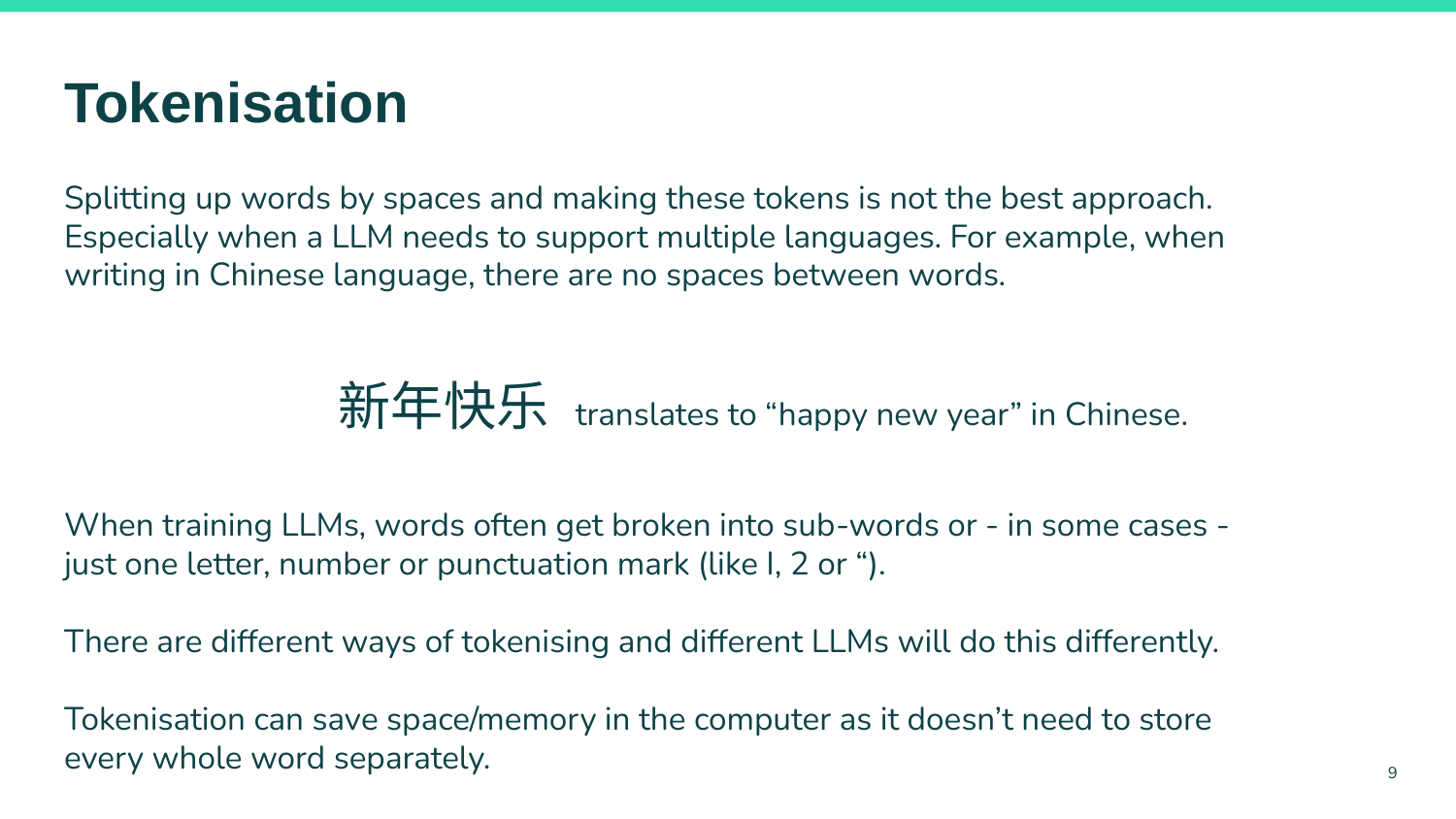

# Tokenisation

Splitting up words by spaces and making these tokens is not the best approach. Especially when a LLM needs to support multiple languages. For example, when writing in Chinese language, there are no spaces between words.

新年快乐 translates to “happy new year” in Chinese.
When training LLMs, words often get broken into sub-words or - in some cases - just one letter, number or punctuation mark (like I, 2 or “).

There are different ways of tokenising and different LLMs will do this differently.

Tokenisation can save space/memory in the computer as it doesn’t need to store every whole word separately.

9